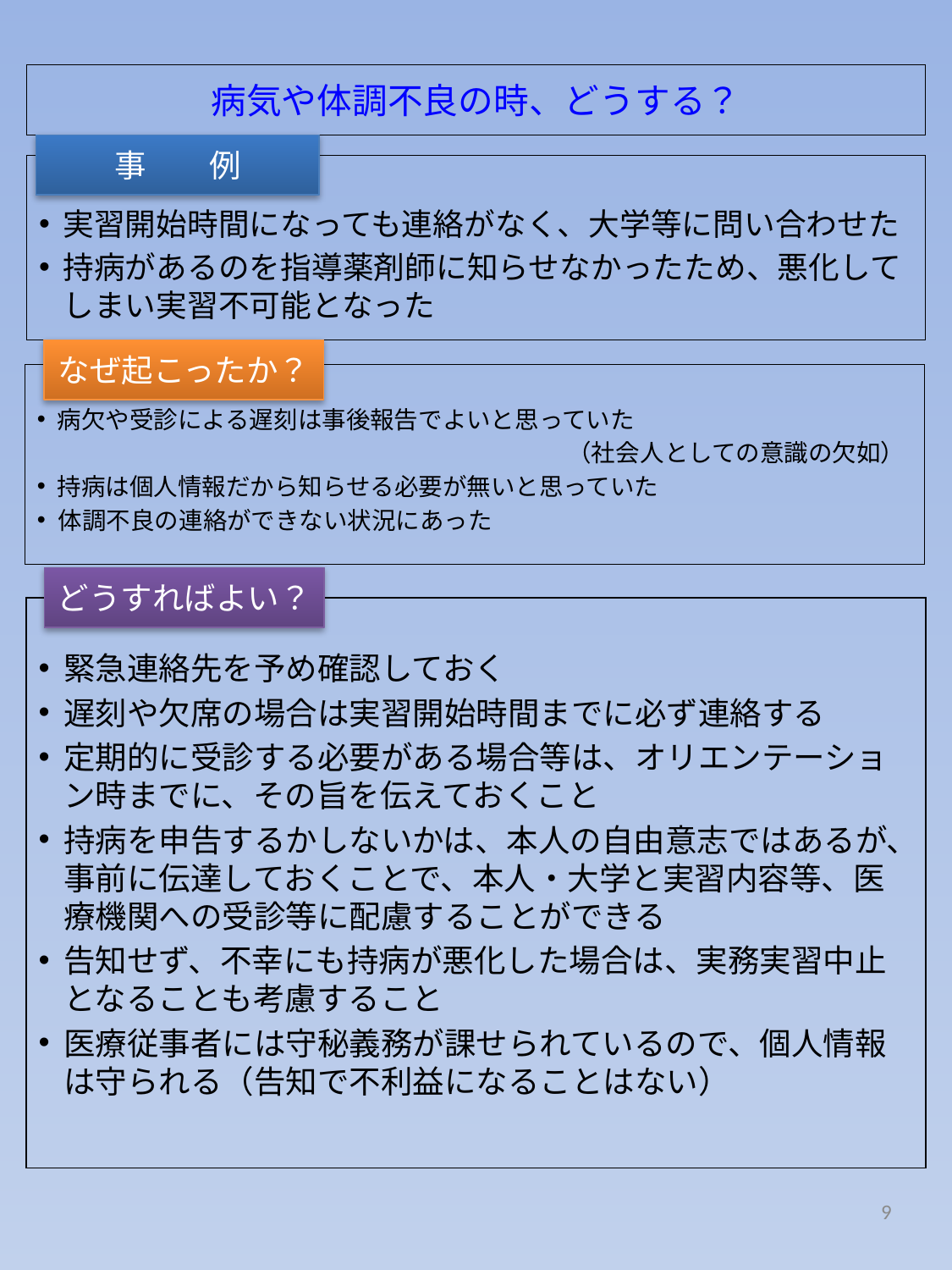

# 病気や体調不良の時、どうする？
事　　例

実習開始時間になっても連絡がなく、大学等に問い合わせた
持病があるのを指導薬剤師に知らせなかったため、悪化してしまい実習不可能となった
なぜ起こったか？

病欠や受診による遅刻は事後報告でよいと思っていた
　　　　　　　　　　　　　　　　　　　　　　（社会人としての意識の欠如）
持病は個人情報だから知らせる必要が無いと思っていた
体調不良の連絡ができない状況にあった

どうすればよい？

緊急連絡先を予め確認しておく
遅刻や欠席の場合は実習開始時間までに必ず連絡する
定期的に受診する必要がある場合等は、オリエンテーション時までに、その旨を伝えておくこと
持病を申告するかしないかは、本人の自由意志ではあるが、事前に伝達しておくことで、本人・大学と実習内容等、医療機関への受診等に配慮することができる
告知せず、不幸にも持病が悪化した場合は、実務実習中止となることも考慮すること
医療従事者には守秘義務が課せられているので、個人情報は守られる（告知で不利益になることはない）
9